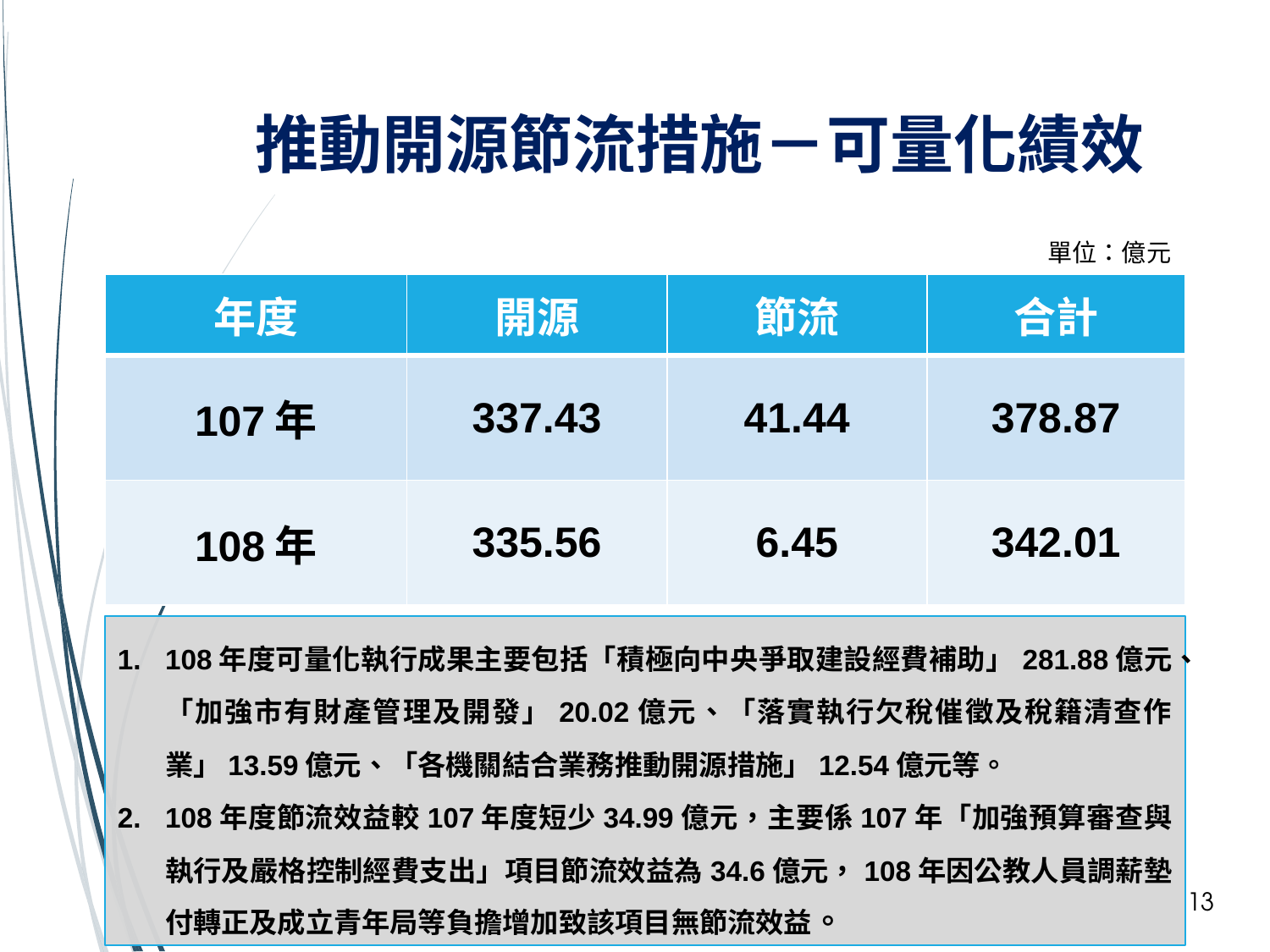

# 推動開源節流措施－可量化績效
單位：億元
| 年度 | 開源 | 節流 | 合計 |
| --- | --- | --- | --- |
| 107年 | 337.43 | 41.44 | 378.87 |
| 108年 | 335.56 | 6.45 | 342.01 |
108年度可量化執行成果主要包括「積極向中央爭取建設經費補助」281.88億元、「加強市有財產管理及開發」20.02億元、「落實執行欠稅催徵及稅籍清查作業」13.59億元、「各機關結合業務推動開源措施」12.54億元等。
108年度節流效益較107年度短少34.99億元，主要係107年「加強預算審查與執行及嚴格控制經費支出」項目節流效益為34.6億元，108年因公教人員調薪墊付轉正及成立青年局等負擔增加致該項目無節流效益。
13